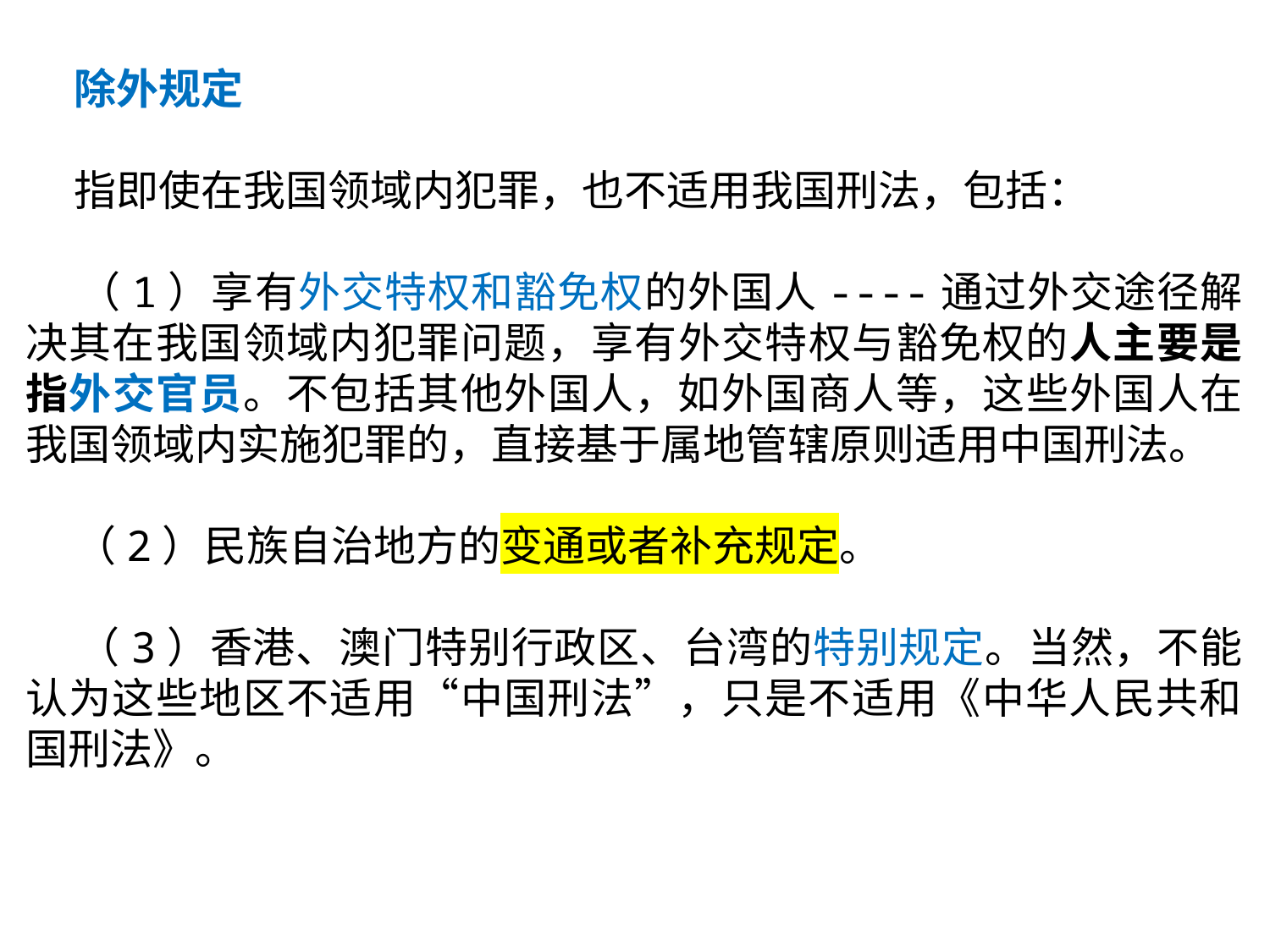

除外规定

    指即使在我国领域内犯罪，也不适用我国刑法，包括：

    （1）享有外交特权和豁免权的外国人----通过外交途径解决其在我国领域内犯罪问题，享有外交特权与豁免权的人主要是指外交官员。不包括其他外国人，如外国商人等，这些外国人在我国领域内实施犯罪的，直接基于属地管辖原则适用中国刑法。

    （2）民族自治地方的变通或者补充规定。

    （3）香港、澳门特别行政区、台湾的特别规定。当然，不能认为这些地区不适用“中国刑法”，只是不适用《中华人民共和国刑法》。